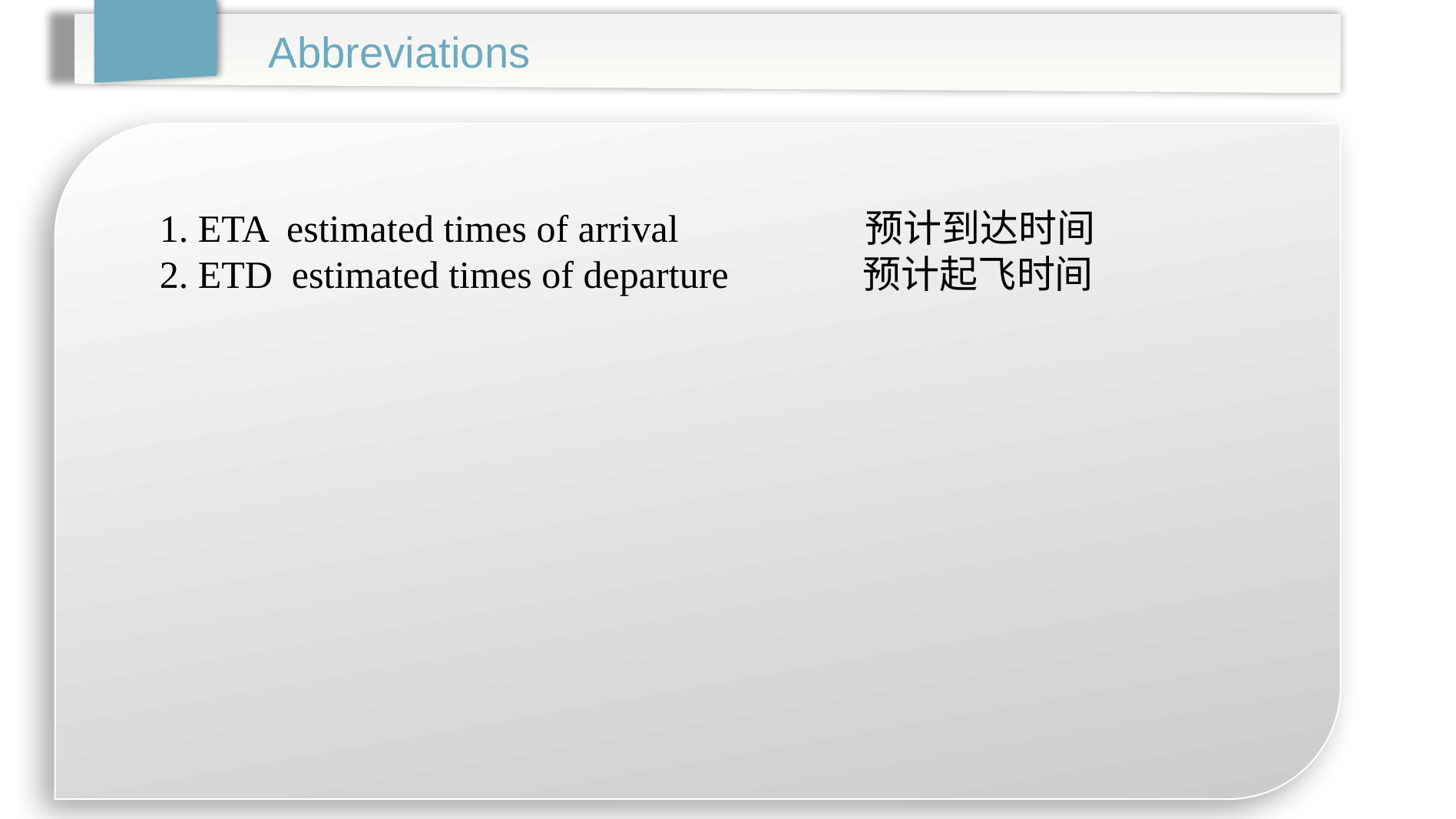

Abbreviations

1. ETA  estimated times of arrival	                预计到达时间
2. ETD  estimated times of departure             预计起飞时间